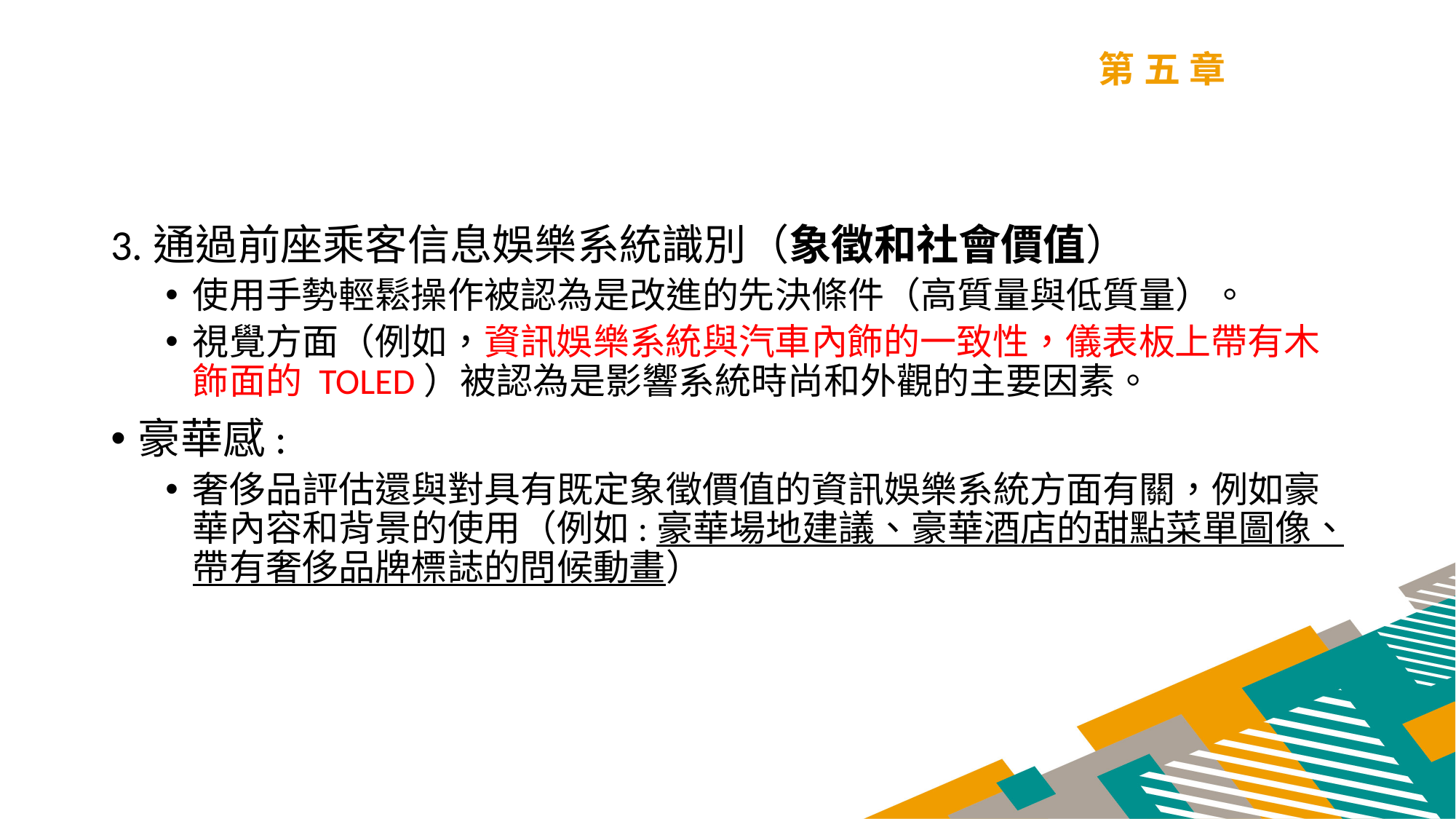

第五章

3.通過前座乘客信息娛樂系統識別（象徵和社會價值）
使用手勢輕鬆操作被認為是改進的先決條件（高質量與低質量）。
視覺方面（例如，資訊娛樂系統與汽車內飾的一致性，儀表板上帶有木飾面的 TOLED）被認為是影響系統時尚和外觀的主要因素。
豪華感:
奢侈品評估還與對具有既定象徵價值的資訊娛樂系統方面有關，例如豪華內容和背景的使用（例如:豪華場地建議、豪華酒店的甜點菜單圖像、帶有奢侈品牌標誌的問候動畫）